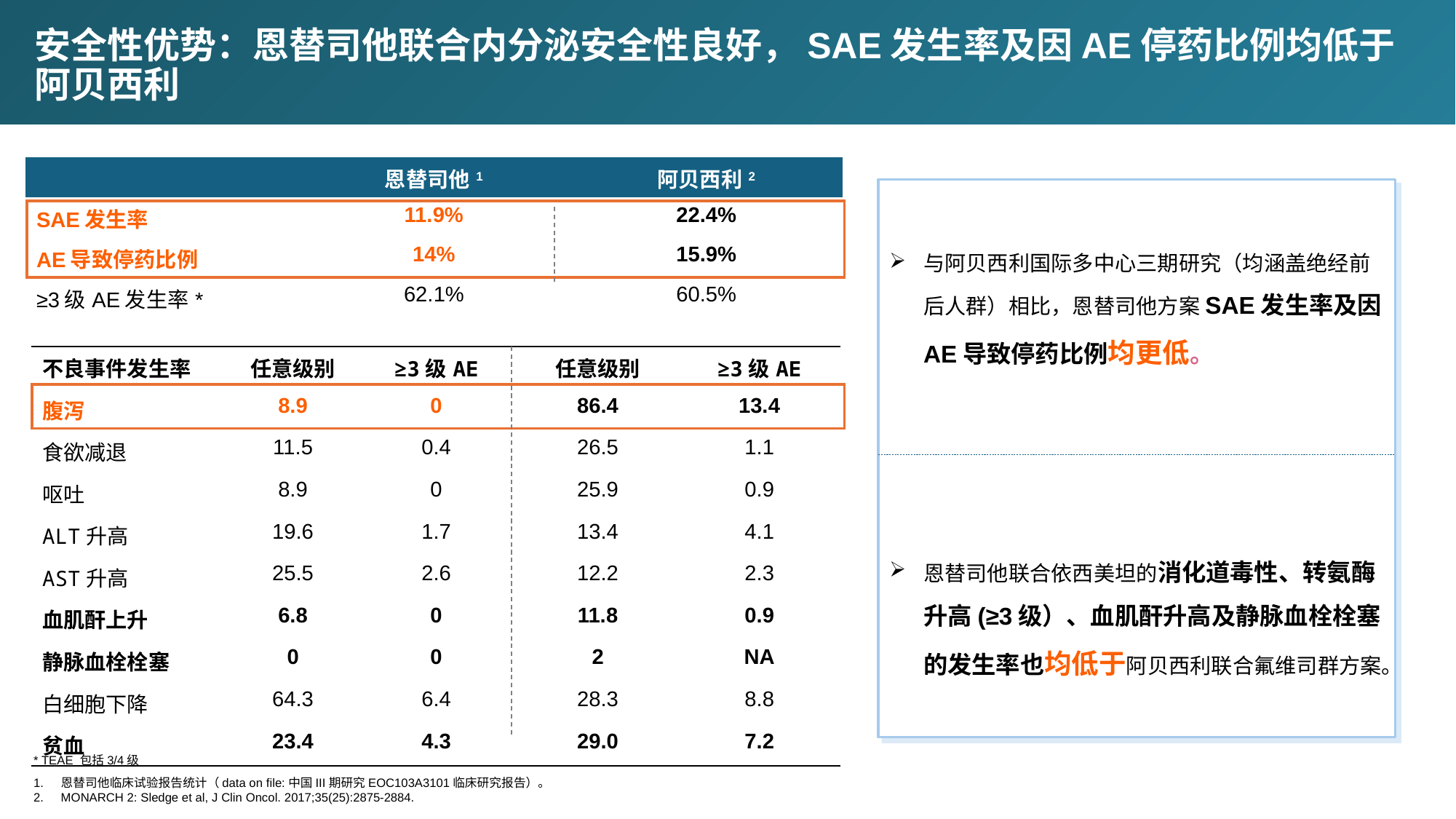

# 安全性优势：恩替司他联合内分泌安全性良好，SAE发生率及因AE停药比例均低于阿贝西利
|  | 恩替司他1 | 阿贝西利2 |
| --- | --- | --- |
| SAE发生率 | 11.9% | 22.4% |
| AE导致停药比例 | 14% | 15.9% |
| ≥3级AE发生率\* | 62.1% | 60.5% |
与阿贝西利国际多中心三期研究（均涵盖绝经前后人群）相比，恩替司他方案SAE发生率及因AE导致停药比例均更低。

恩替司他联合依西美坦的消化道毒性、转氨酶升高(≥3级）、血肌酐升高及静脉血栓栓塞的发生率也均低于阿贝西利联合氟维司群方案。

| 不良事件发生率 | 任意级别 | ≥3级AE | 任意级别 | ≥3级AE |
| --- | --- | --- | --- | --- |
| 腹泻 | 8.9 | 0 | 86.4 | 13.4 |
| 食欲减退 | 11.5 | 0.4 | 26.5 | 1.1 |
| 呕吐 | 8.9 | 0 | 25.9 | 0.9 |
| ALT升高 | 19.6 | 1.7 | 13.4 | 4.1 |
| AST升高 | 25.5 | 2.6 | 12.2 | 2.3 |
| 血肌酐上升 | 6.8 | 0 | 11.8 | 0.9 |
| 静脉血栓栓塞 | 0 | 0 | 2 | NA |
| 白细胞下降 | 64.3 | 6.4 | 28.3 | 8.8 |
| 贫血 | 23.4 | 4.3 | 29.0 | 7.2 |

* TEAE 包括3/4级
恩替司他临床试验报告统计（data on file:中国III期研究EOC103A3101临床研究报告）。
MONARCH 2: Sledge et al, J Clin Oncol. 2017;35(25):2875-2884.